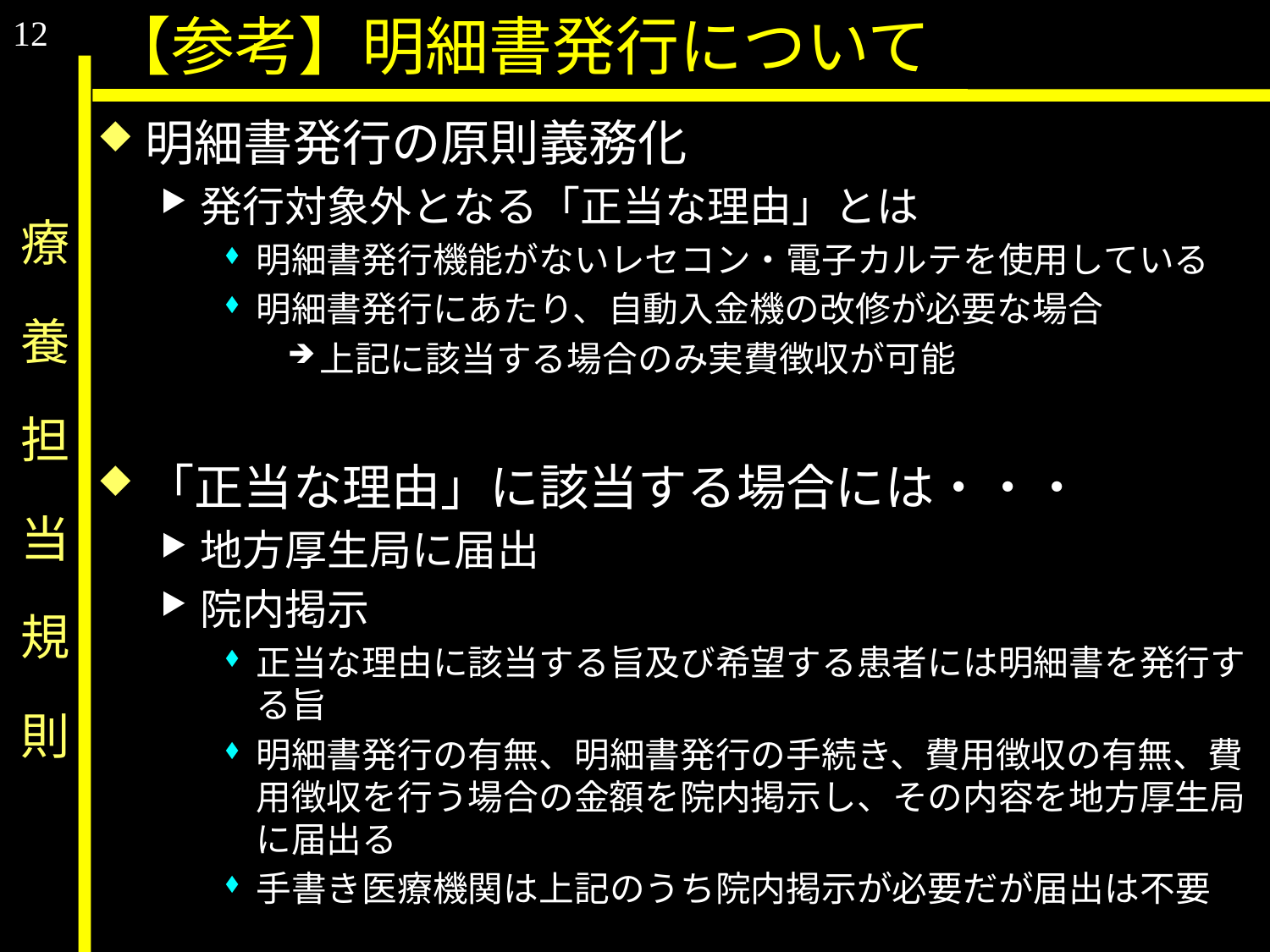

12
【参考】明細書発行について

明細書発行の原則義務化
発行対象外となる「正当な理由」とは
明細書発行機能がないレセコン・電子カルテを使用している
明細書発行にあたり、自動入金機の改修が必要な場合
上記に該当する場合のみ実費徴収が可能

「正当な理由」に該当する場合には・・・
地方厚生局に届出
院内掲示
正当な理由に該当する旨及び希望する患者には明細書を発行する旨
明細書発行の有無、明細書発行の手続き、費用徴収の有無、費用徴収を行う場合の金額を院内掲示し、その内容を地方厚生局に届出る
手書き医療機関は上記のうち院内掲示が必要だが届出は不要
# 療　養　担　当　規　則